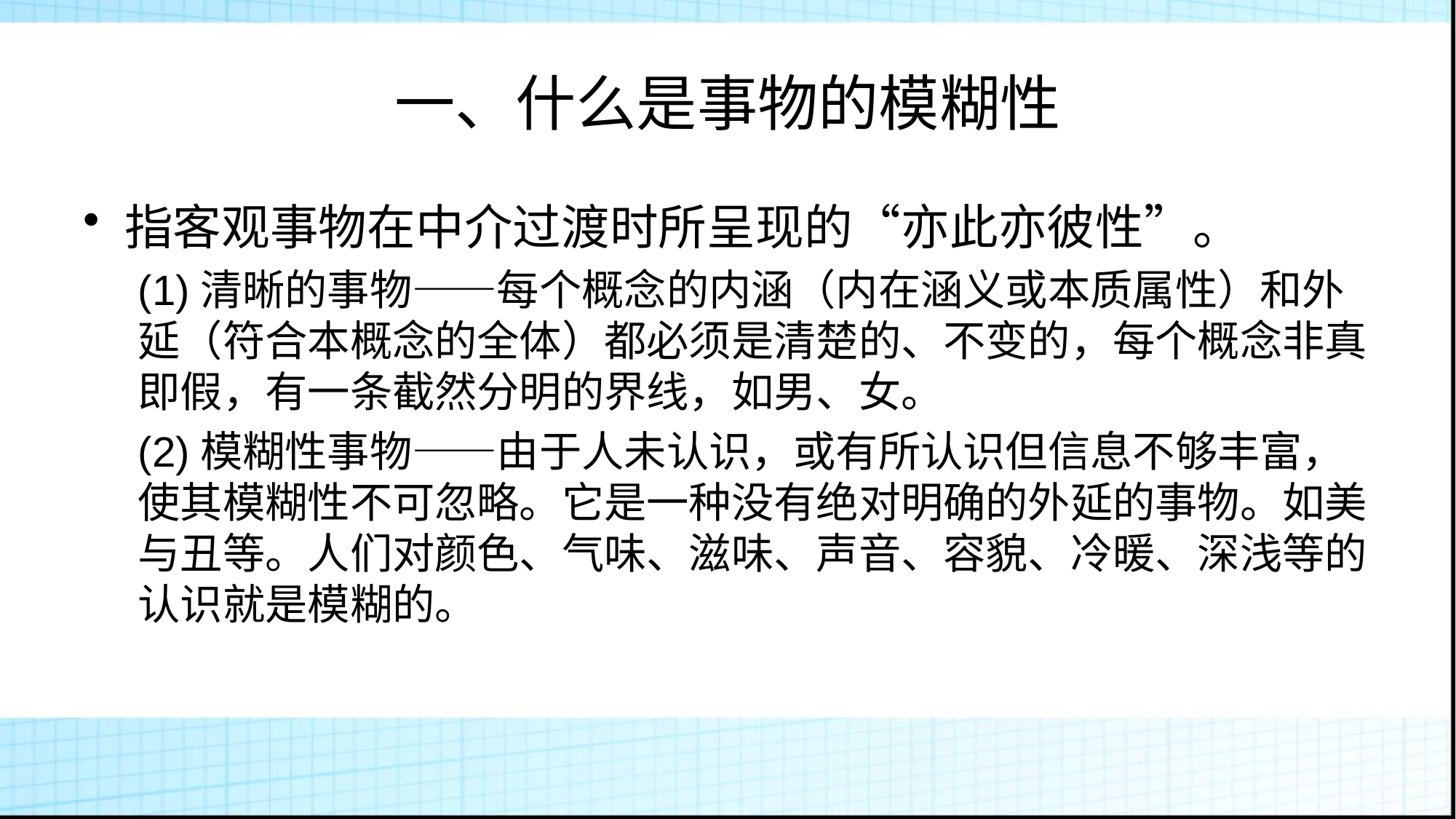

# 一、什么是事物的模糊性
指客观事物在中介过渡时所呈现的“亦此亦彼性”。
(1)清晰的事物——每个概念的内涵（内在涵义或本质属性）和外延（符合本概念的全体）都必须是清楚的、不变的，每个概念非真即假，有一条截然分明的界线，如男、女。
(2)模糊性事物——由于人未认识，或有所认识但信息不够丰富，使其模糊性不可忽略。它是一种没有绝对明确的外延的事物。如美与丑等。人们对颜色、气味、滋味、声音、容貌、冷暖、深浅等的认识就是模糊的。